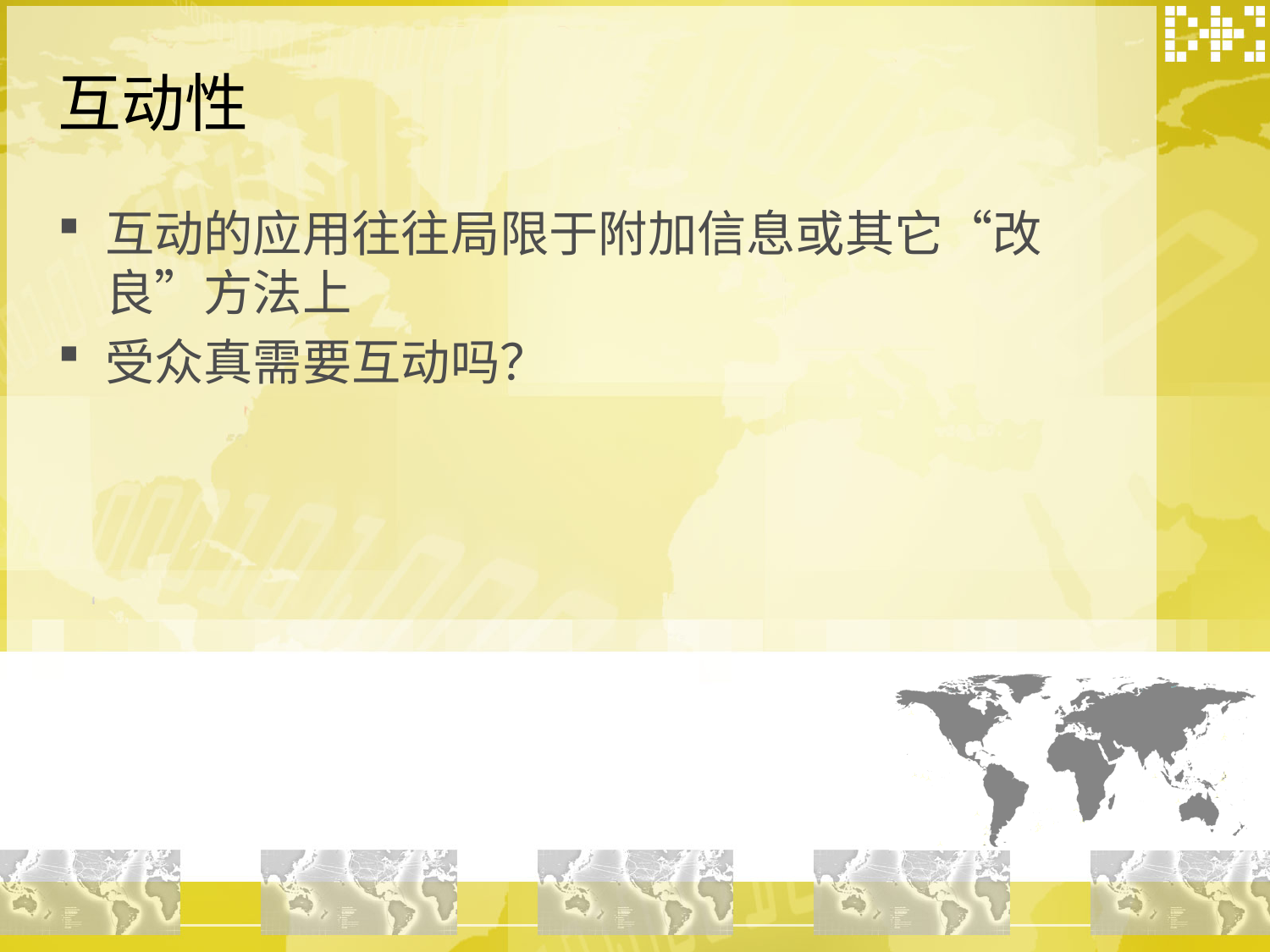

# 互动性
互动的应用往往局限于附加信息或其它“改良”方法上
受众真需要互动吗？